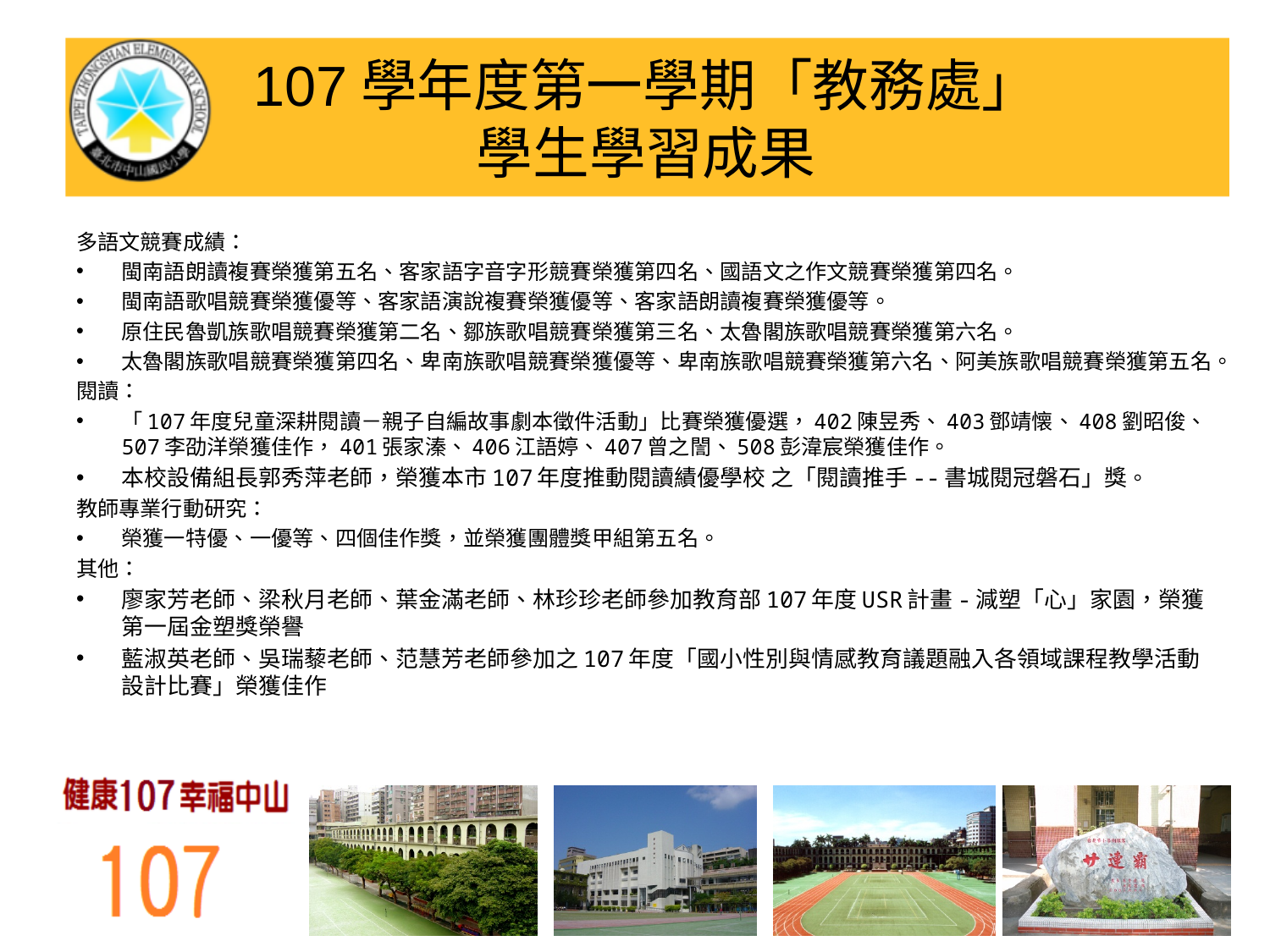

# 107學年度第一學期「教務處」 學生學習成果
多語文競賽成績：
閩南語朗讀複賽榮獲第五名、客家語字音字形競賽榮獲第四名、國語文之作文競賽榮獲第四名。
閩南語歌唱競賽榮獲優等、客家語演說複賽榮獲優等、客家語朗讀複賽榮獲優等。
原住民魯凱族歌唱競賽榮獲第二名、鄒族歌唱競賽榮獲第三名、太魯閣族歌唱競賽榮獲第六名。
太魯閣族歌唱競賽榮獲第四名、卑南族歌唱競賽榮獲優等、卑南族歌唱競賽榮獲第六名、阿美族歌唱競賽榮獲第五名。
閱讀：
「107年度兒童深耕閱讀－親子自編故事劇本徵件活動」比賽榮獲優選，402陳昱秀、403鄧靖懐、408劉昭俊、507李劭洋榮獲佳作，401張家溱、406江語婷、407曾之誾、508彭湋宸榮獲佳作。
本校設備組長郭秀萍老師，榮獲本市107年度推動閱讀績優學校 之「閱讀推手--書城閱冠磐石」獎。
教師專業行動研究：
榮獲一特優、一優等、四個佳作獎，並榮獲團體獎甲組第五名。
其他：
廖家芳老師、梁秋月老師、葉金滿老師、林珍珍老師參加教育部107年度USR計畫-減塑「心」家園，榮獲第一屆金塑獎榮譽
藍淑英老師、吳瑞藜老師、范慧芳老師參加之107年度「國小性別與情感教育議題融入各領域課程教學活動設計比賽」榮獲佳作